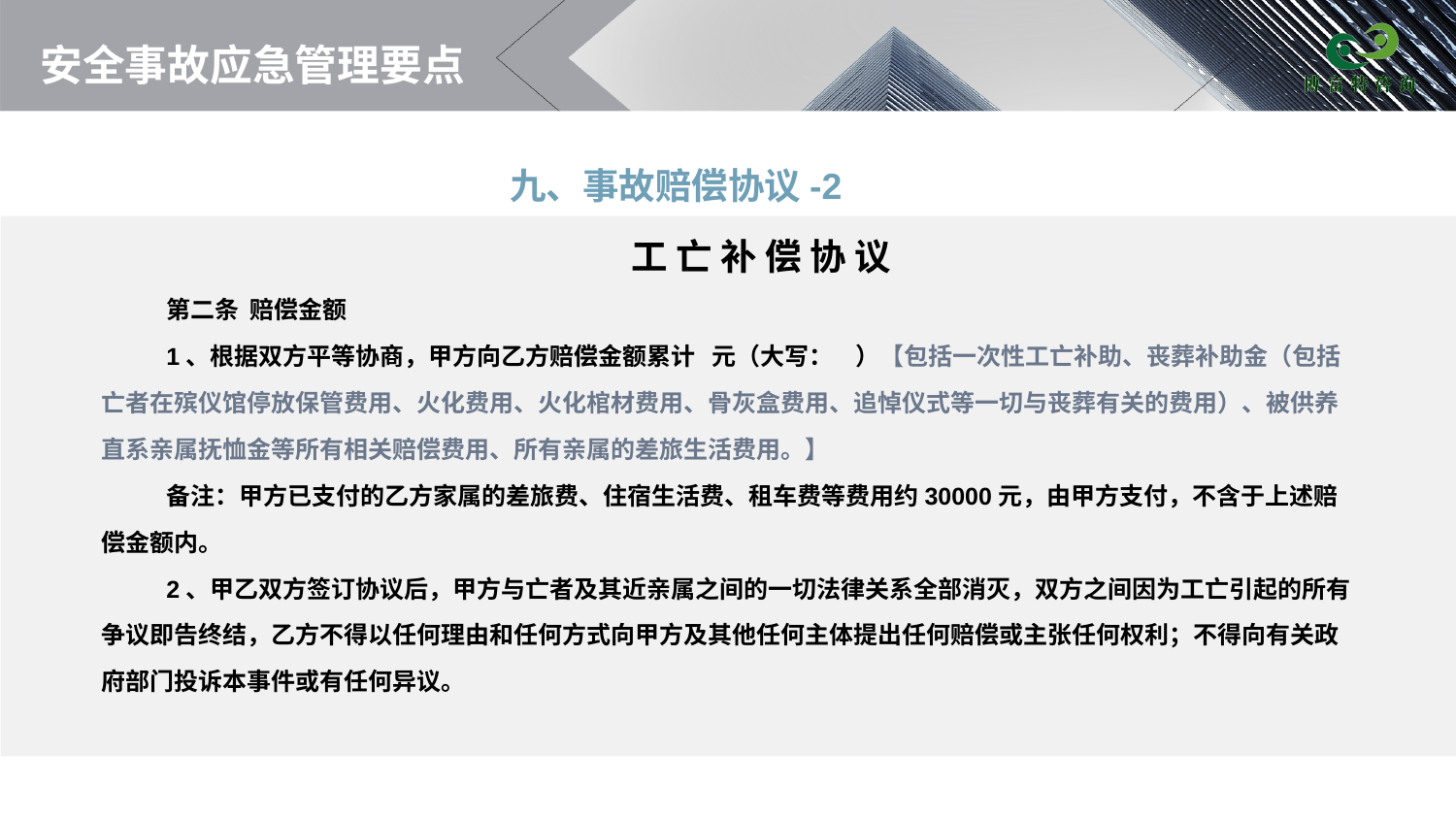

# 安全事故应急管理要点
九、事故赔偿协议-2

工 亡 补 偿 协 议
第二条  赔偿金额
1、根据双方平等协商，甲方向乙方赔偿金额累计   元（大写：    ）【包括一次性工亡补助、丧葬补助金（包括亡者在殡仪馆停放保管费用、火化费用、火化棺材费用、骨灰盒费用、追悼仪式等一切与丧葬有关的费用）、被供养直系亲属抚恤金等所有相关赔偿费用、所有亲属的差旅生活费用。】
备注：甲方已支付的乙方家属的差旅费、住宿生活费、租车费等费用约30000元，由甲方支付，不含于上述赔偿金额内。
2、甲乙双方签订协议后，甲方与亡者及其近亲属之间的一切法律关系全部消灭，双方之间因为工亡引起的所有争议即告终结，乙方不得以任何理由和任何方式向甲方及其他任何主体提出任何赔偿或主张任何权利；不得向有关政府部门投诉本事件或有任何异议。